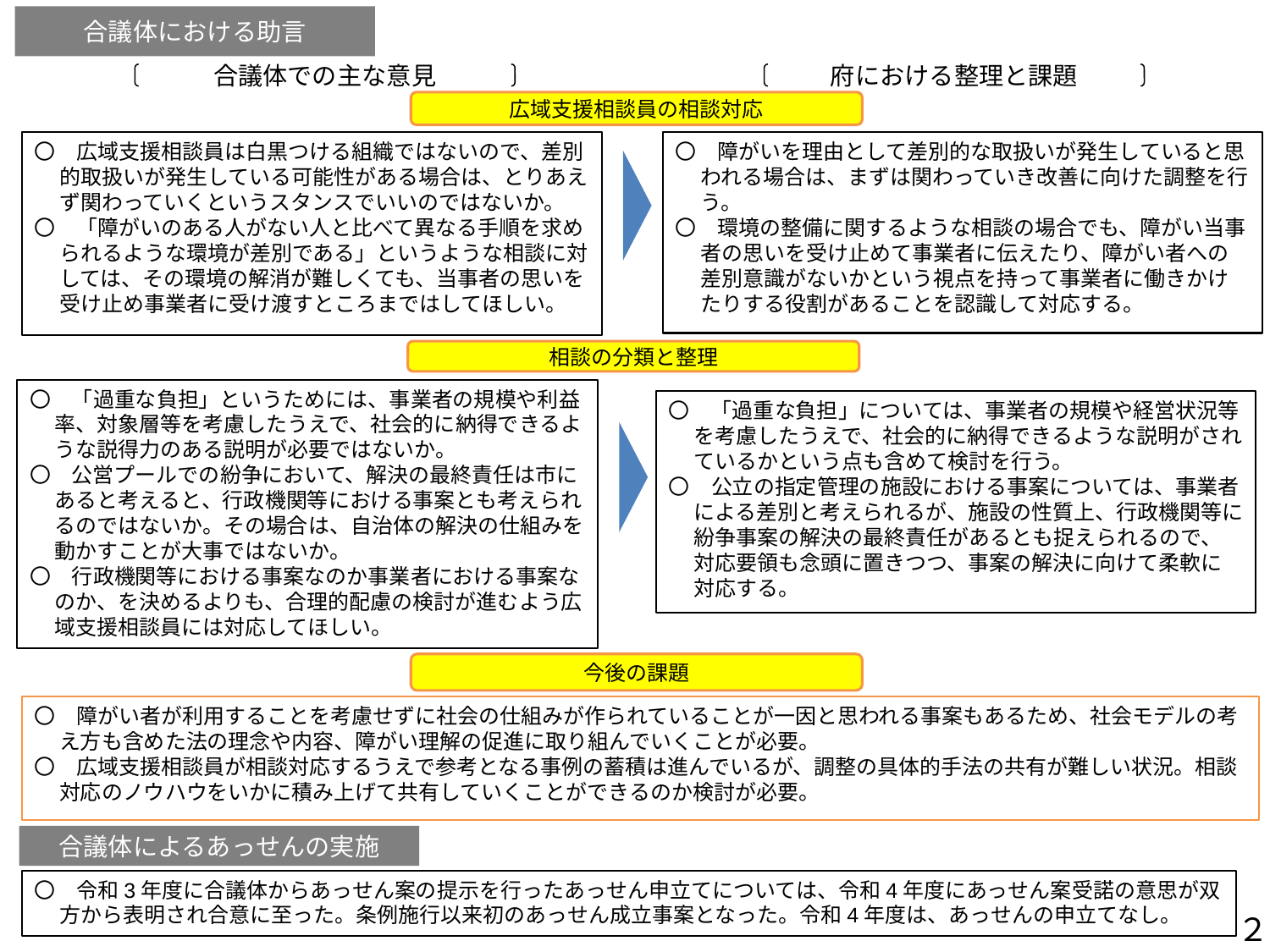

合議体における助言
合議体での主な意見
府における整理と課題
広域支援相談員の相談対応
〇　障がいを理由として差別的な取扱いが発生していると思われる場合は、まずは関わっていき改善に向けた調整を行う。
〇　環境の整備に関するような相談の場合でも、障がい当事者の思いを受け止めて事業者に伝えたり、障がい者への差別意識がないかという視点を持って事業者に働きかけたりする役割があることを認識して対応する。
〇　広域支援相談員は白黒つける組織ではないので、差別的取扱いが発生している可能性がある場合は、とりあえず関わっていくというスタンスでいいのではないか。
〇　「障がいのある人がない人と比べて異なる手順を求められるような環境が差別である」というような相談に対しては、その環境の解消が難しくても、当事者の思いを受け止め事業者に受け渡すところまではしてほしい。

相談の分類と整理
〇　「過重な負担」というためには、事業者の規模や利益率、対象層等を考慮したうえで、社会的に納得できるような説得力のある説明が必要ではないか。
〇　公営プールでの紛争において、解決の最終責任は市にあると考えると、行政機関等における事案とも考えられるのではないか。その場合は、自治体の解決の仕組みを動かすことが大事ではないか。
〇　行政機関等における事案なのか事業者における事案なのか、を決めるよりも、合理的配慮の検討が進むよう広域支援相談員には対応してほしい。
〇　「過重な負担」については、事業者の規模や経営状況等を考慮したうえで、社会的に納得できるような説明がされているかという点も含めて検討を行う。
〇　公立の指定管理の施設における事案については、事業者による差別と考えられるが、施設の性質上、行政機関等に紛争事案の解決の最終責任があるとも捉えられるので、対応要領も念頭に置きつつ、事案の解決に向けて柔軟に対応する。

今後の課題
〇　障がい者が利用することを考慮せずに社会の仕組みが作られていることが一因と思われる事案もあるため、社会モデルの考え方も含めた法の理念や内容、障がい理解の促進に取り組んでいくことが必要。
〇　広域支援相談員が相談対応するうえで参考となる事例の蓄積は進んでいるが、調整の具体的手法の共有が難しい状況。相談対応のノウハウをいかに積み上げて共有していくことができるのか検討が必要。
合議体によるあっせんの実施
〇　令和3年度に合議体からあっせん案の提示を行ったあっせん申立てについては、令和4年度にあっせん案受諾の意思が双方から表明され合意に至った。条例施行以来初のあっせん成立事案となった。令和4年度は、あっせんの申立てなし。
２